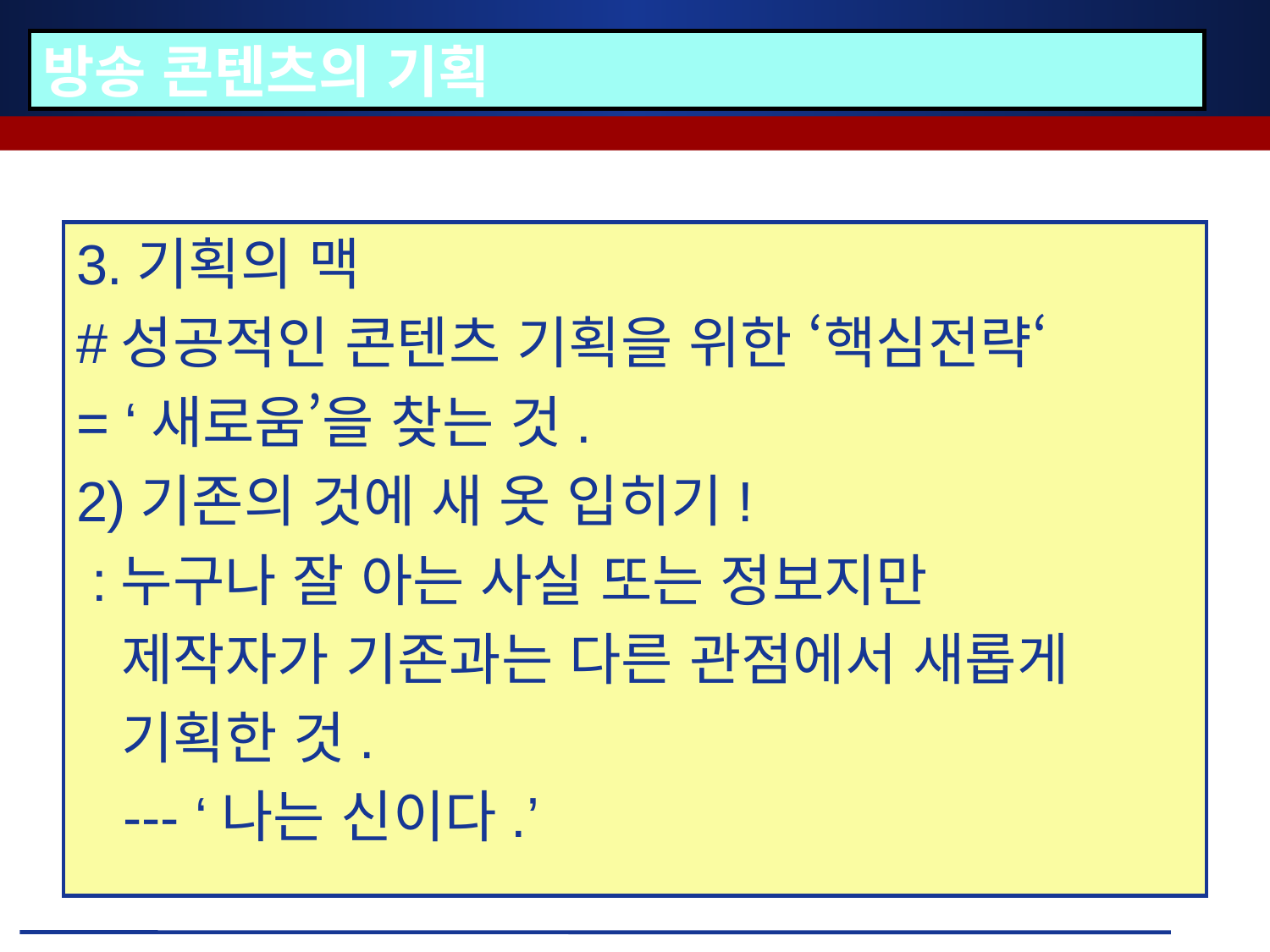

# 방송 콘텐츠의 기획
3.기획의 맥
#성공적인 콘텐츠 기획을 위한 ‘핵심전략‘
= ‘새로움’을 찾는 것.
2)기존의 것에 새 옷 입히기!
 :누구나 잘 아는 사실 또는 정보지만
  제작자가 기존과는 다른 관점에서 새롭게
  기획한 것.
   --- ‘나는 신이다.’